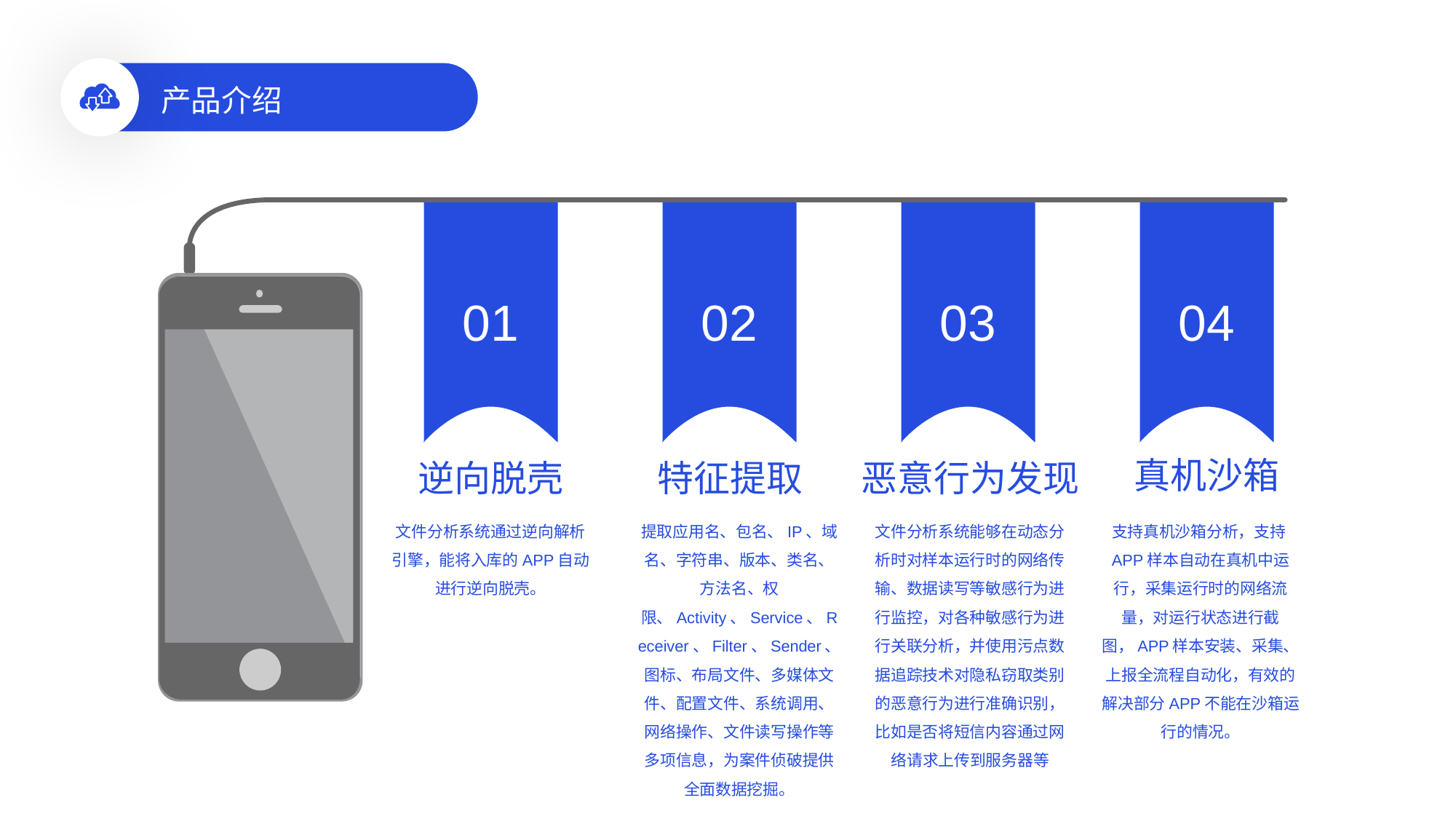

产品介绍

01
02
03
04

真机沙箱
逆向脱壳
特征提取
恶意行为发现
文件分析系统通过逆向解析引擎，能将入库的APP自动进行逆向脱壳。
提取应用名、包名、IP、域名、字符串、版本、类名、方法名、权限、Activity、Service、Receiver、Filter、Sender、图标、布局文件、多媒体文件、配置文件、系统调用、网络操作、文件读写操作等多项信息，为案件侦破提供全面数据挖掘。
文件分析系统能够在动态分析时对样本运行时的网络传输、数据读写等敏感行为进行监控，对各种敏感行为进行关联分析，并使用污点数据追踪技术对隐私窃取类别的恶意行为进行准确识别，比如是否将短信内容通过网络请求上传到服务器等
支持真机沙箱分析，支持APP样本自动在真机中运行，采集运行时的网络流量，对运行状态进行截图，APP样本安装、采集、上报全流程自动化，有效的解决部分APP不能在沙箱运行的情况。